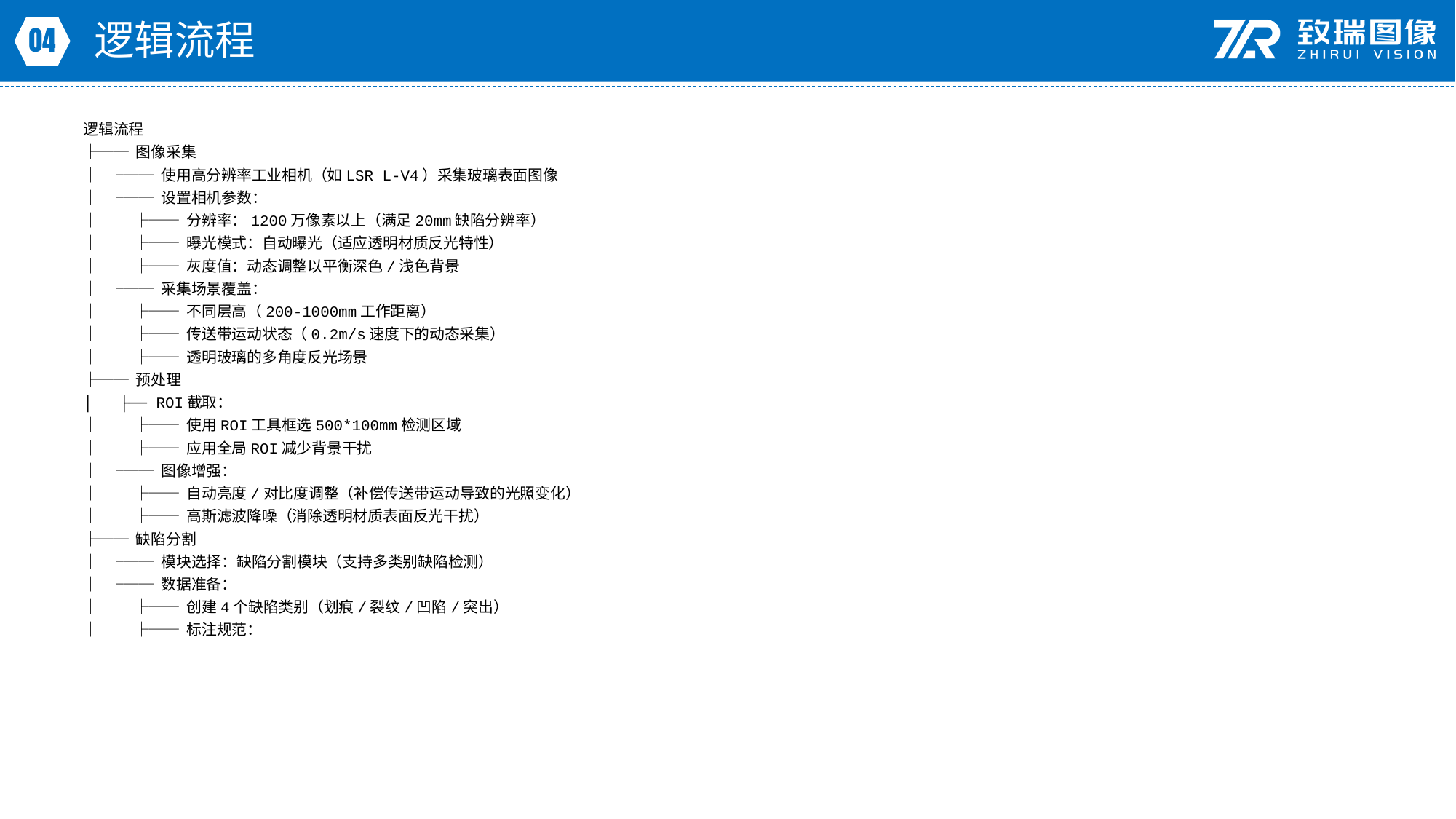

逻辑流程
04

逻辑流程
├── 图像采集
│   ├── 使用高分辨率工业相机（如LSR L-V4）采集玻璃表面图像
│   ├── 设置相机参数：
│   │   ├── 分辨率：1200万像素以上（满足20mm缺陷分辨率）
│   │   ├── 曝光模式：自动曝光（适应透明材质反光特性）
│   │   ├── 灰度值：动态调整以平衡深色/浅色背景
│   ├── 采集场景覆盖：
│   │   ├── 不同层高（200-1000mm工作距离）
│   │   ├── 传送带运动状态（0.2m/s速度下的动态采集）
│   │   ├── 透明玻璃的多角度反光场景
├── 预处理
│   ├── ROI截取：
│   │   ├── 使用ROI工具框选500*100mm检测区域
│   │   ├── 应用全局ROI减少背景干扰
│   ├── 图像增强：
│   │   ├── 自动亮度/对比度调整（补偿传送带运动导致的光照变化）
│   │   ├── 高斯滤波降噪（消除透明材质表面反光干扰）
├── 缺陷分割
│   ├── 模块选择：缺陷分割模块（支持多类别缺陷检测）
│   ├── 数据准备：
│   │   ├── 创建4个缺陷类别（划痕/裂纹/凹陷/突出）
│   │   ├── 标注规范：